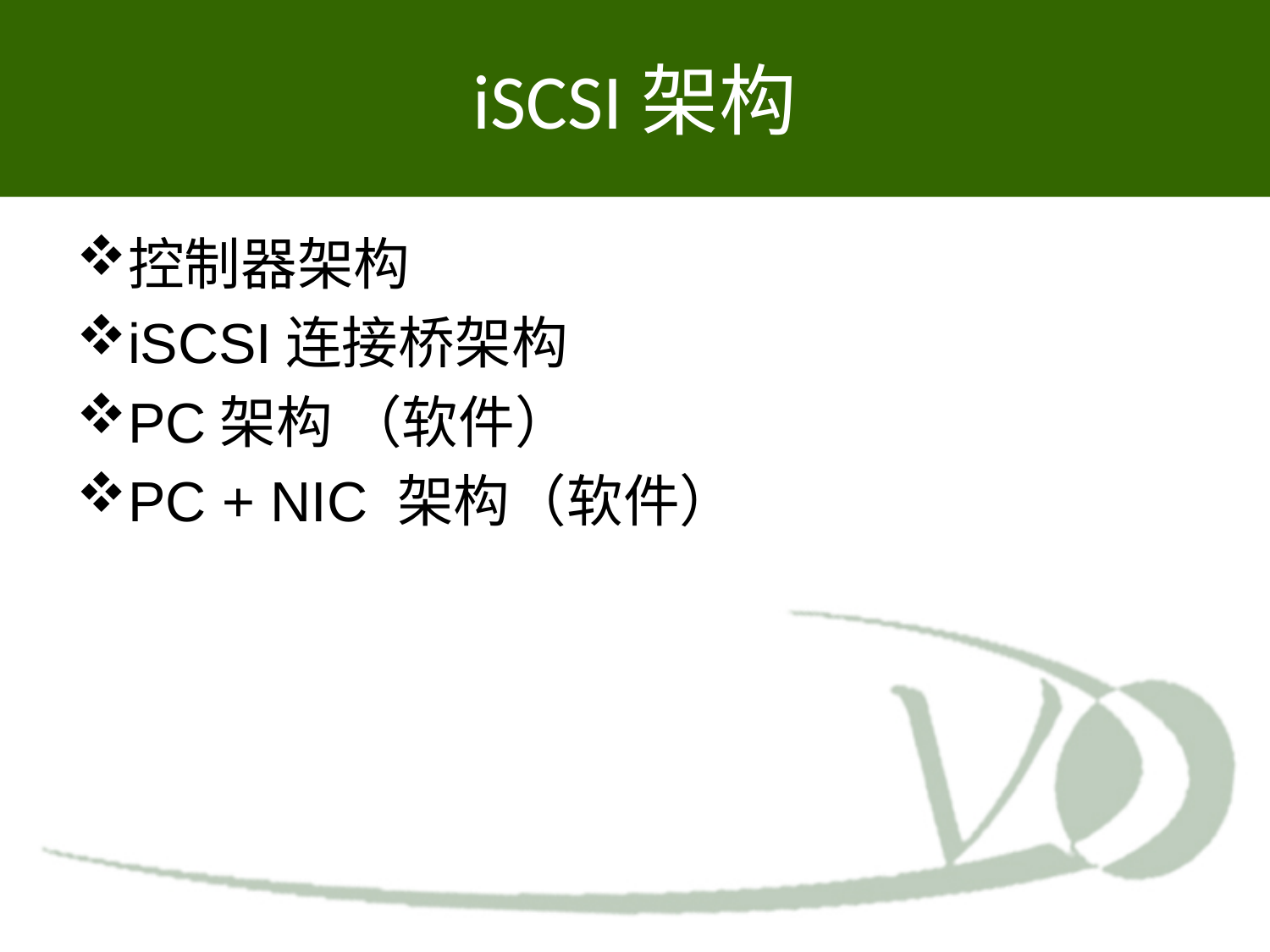

# iSCSI架构
控制器架构
iSCSI连接桥架构
PC架构 （软件）
PC + NIC 架构（软件）